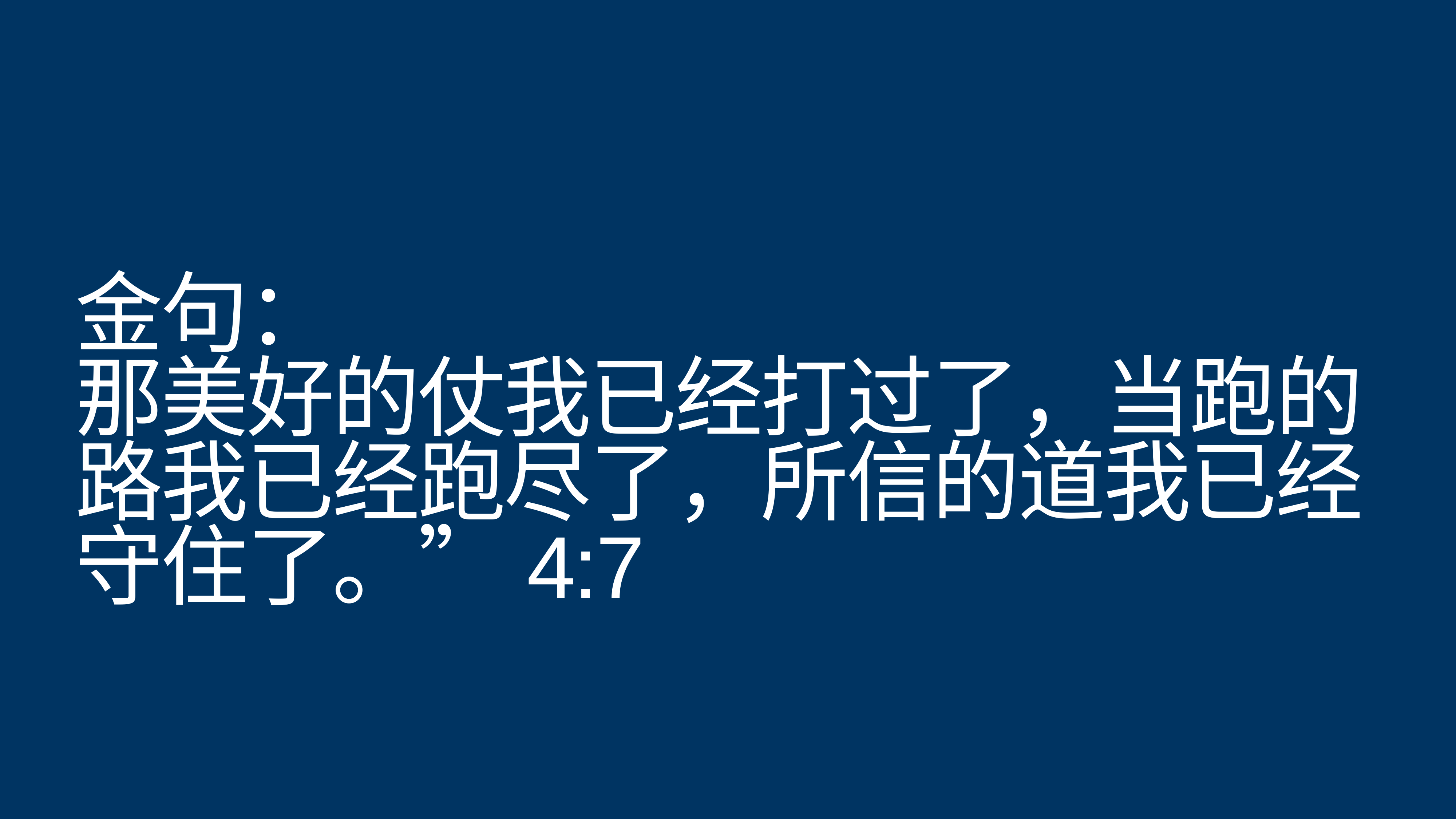

# 金句：
那美好的仗我已经打过了，当跑的路我已经跑尽了，所信的道我已经守住了。”4:7